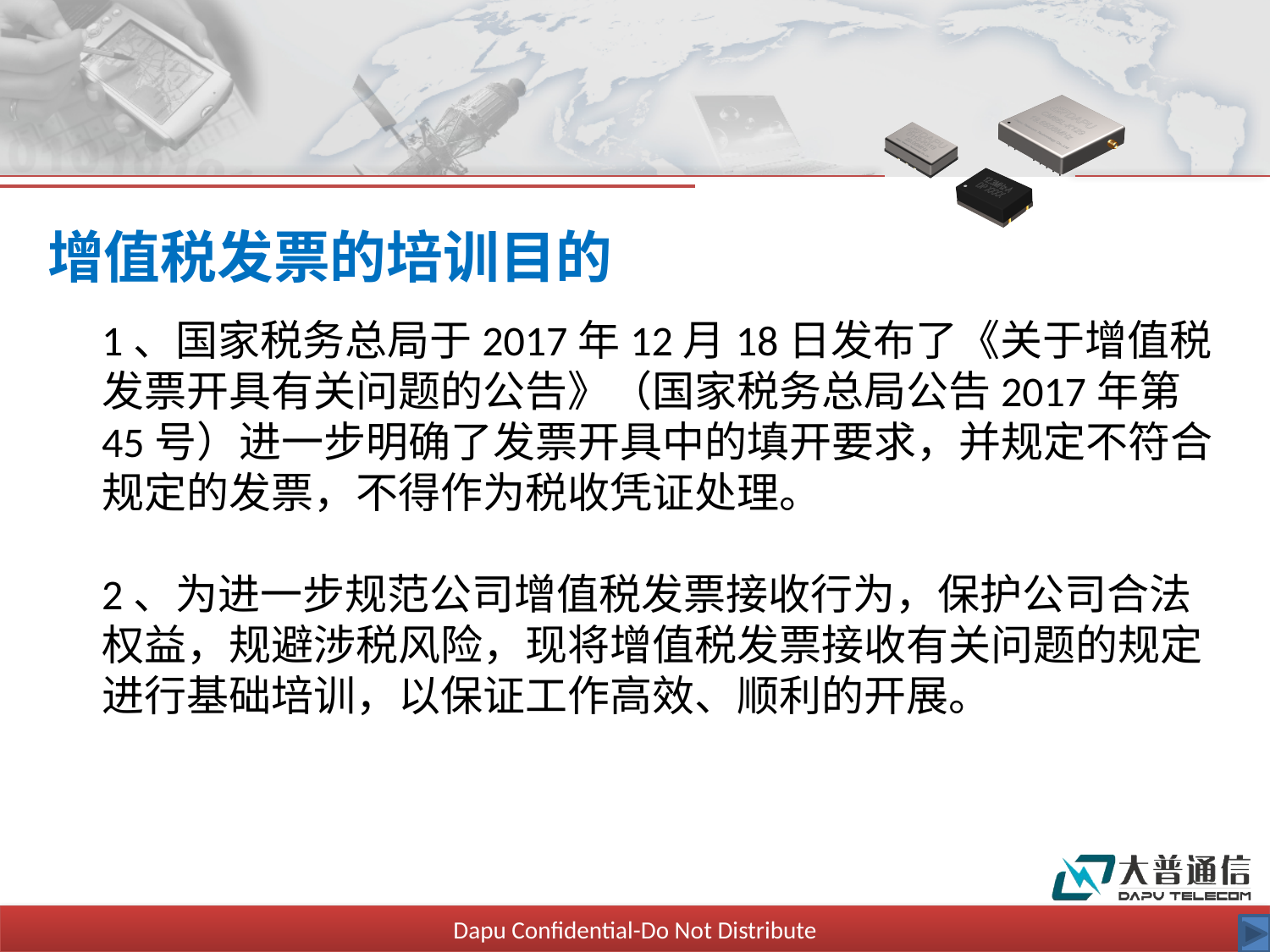

# 增值税发票的培训目的
1、国家税务总局于2017年12月18日发布了《关于增值税发票开具有关问题的公告》（国家税务总局公告2017年第45号）进一步明确了发票开具中的填开要求，并规定不符合规定的发票，不得作为税收凭证处理。

2、为进一步规范公司增值税发票接收行为，保护公司合法权益，规避涉税风险，现将增值税发票接收有关问题的规定进行基础培训，以保证工作高效、顺利的开展。